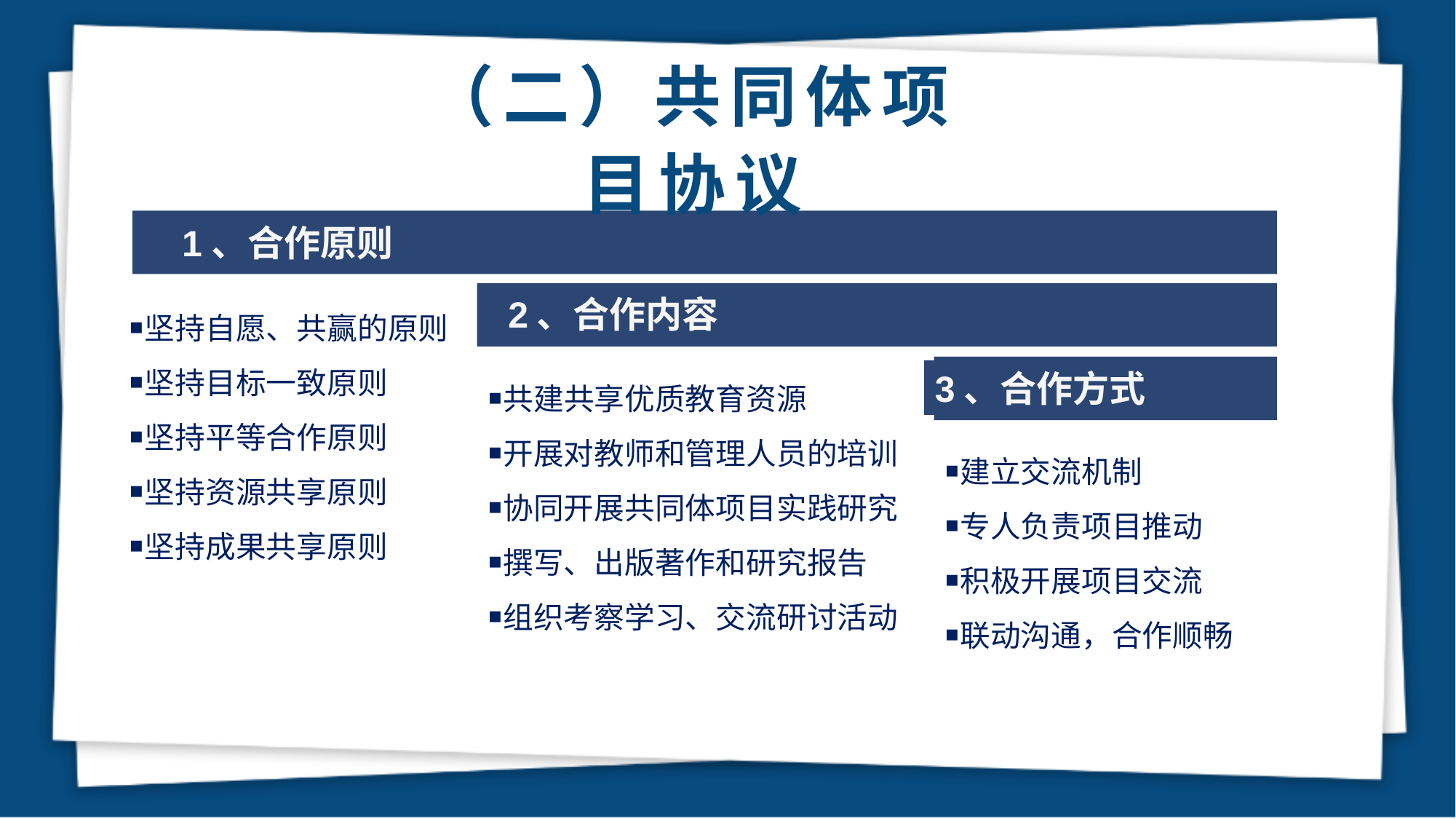

（二）共同体项目协议

1、合作原则

2、合作内容
￭坚持自愿、共赢的原则
￭坚持目标一致原则
￭坚持平等合作原则
￭坚持资源共享原则
￭坚持成果共享原则
￭共建共享优质教育资源
￭开展对教师和管理人员的培训
￭协同开展共同体项目实践研究
￭撰写、出版著作和研究报告
￭组织考察学习、交流研讨活动

3、合作方式
￭建立交流机制
￭专人负责项目推动
￭积极开展项目交流
￭联动沟通，合作顺畅